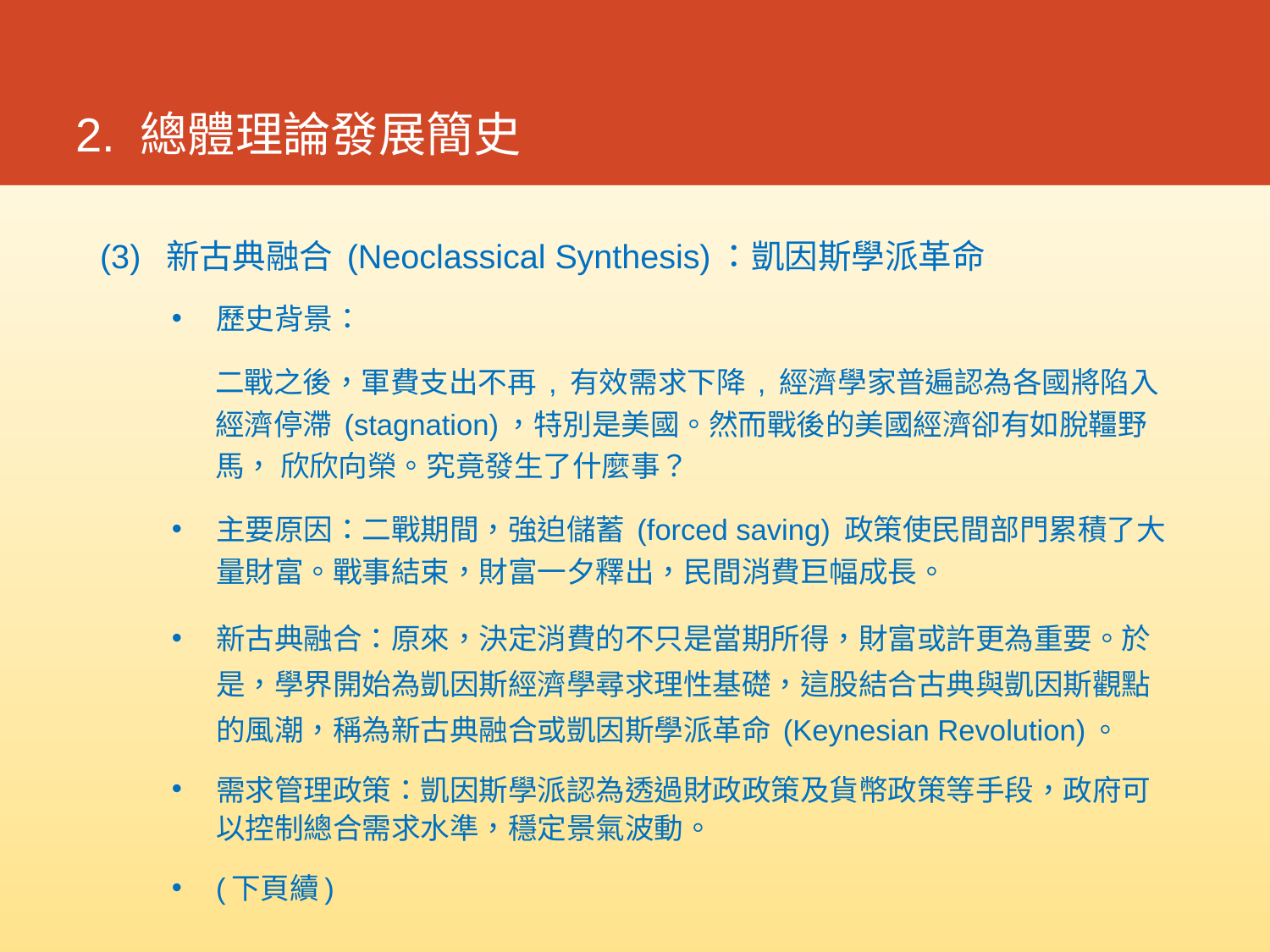

# 2. 總體理論發展簡史
(3)  新古典融合 (Neoclassical Synthesis)：凱因斯學派革命
歷史背景：
二戰之後，軍費支出不再 , 有效需求下降 , 經濟學家普遍認為各國將陷入經濟停滯 (stagnation)，特別是美國。然而戰後的美國經濟卻有如脫韁野馬， 欣欣向榮。究竟發生了什麼事？
主要原因：二戰期間，強迫儲蓄 (forced saving) 政策使民間部門累積了大量財富。戰事結束，財富一夕釋出，民間消費巨幅成長。
新古典融合：原來，決定消費的不只是當期所得，財富或許更為重要。於是，學界開始為凱因斯經濟學尋求理性基礎，這股結合古典與凱因斯觀點的風潮，稱為新古典融合或凱因斯學派革命 (Keynesian Revolution)。
需求管理政策：凱因斯學派認為透過財政政策及貨幣政策等手段，政府可以控制總合需求水準，穩定景氣波動。
(下頁續)